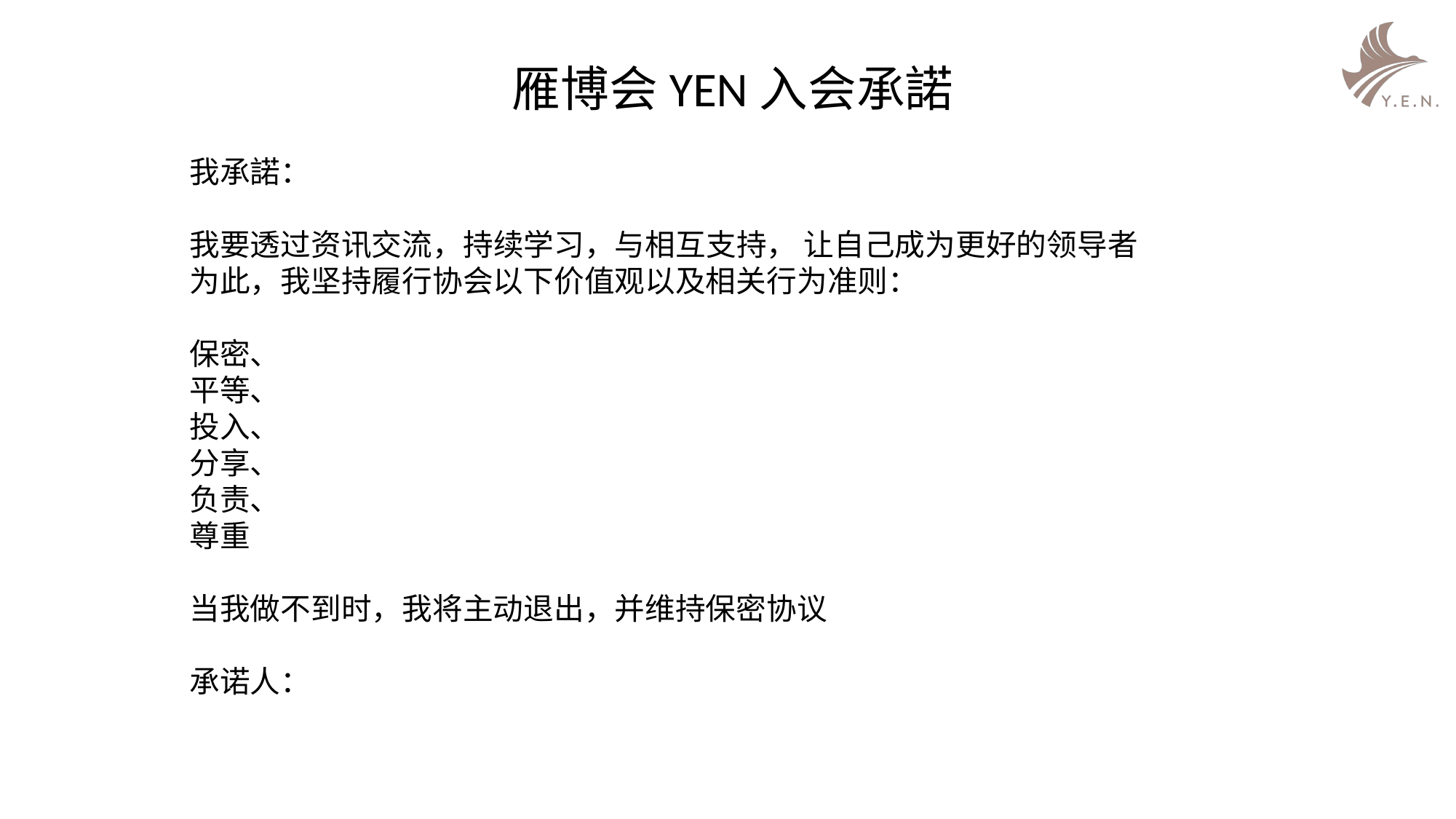

雁博会YEN入会承諾

我承諾：

我要透过资讯交流，持续学习，与相互支持， 让自己成为更好的领导者
为此，我坚持履行协会以下价值观以及相关行为准则：

保密、
平等、
投入、
分享、
负责、
尊重

当我做不到时，我将主动退出，并维持保密协议

承诺人：